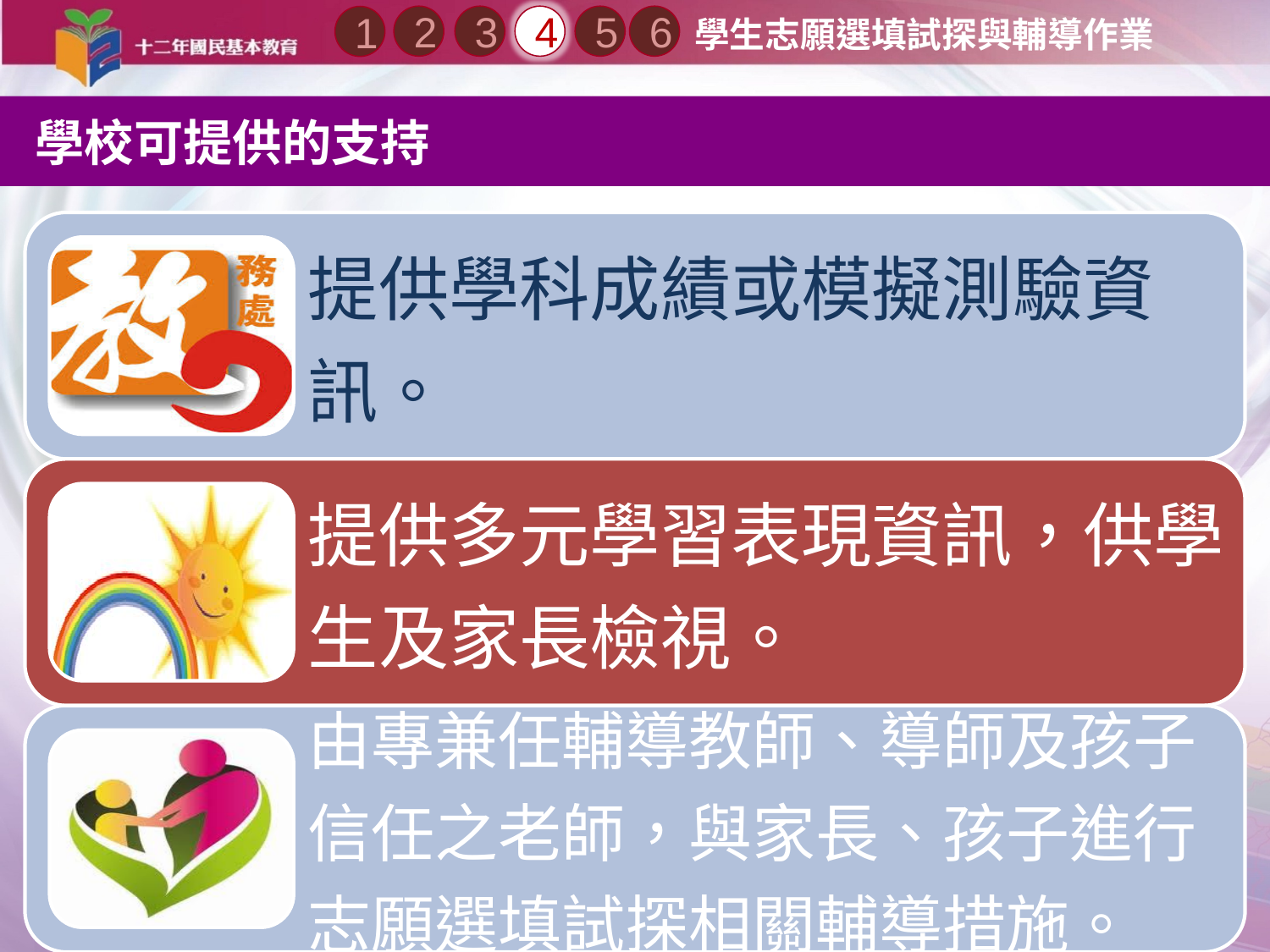

2
3
4
5
6
1
學生志願選填試探與輔導作業
 學校可提供的支持
提供學科成績或模擬測驗資訊。
提供多元學習表現資訊，供學生及家長檢視。
由專兼任輔導教師、導師及孩子信任之老師，與家長、孩子進行志願選填試探相關輔導措施。